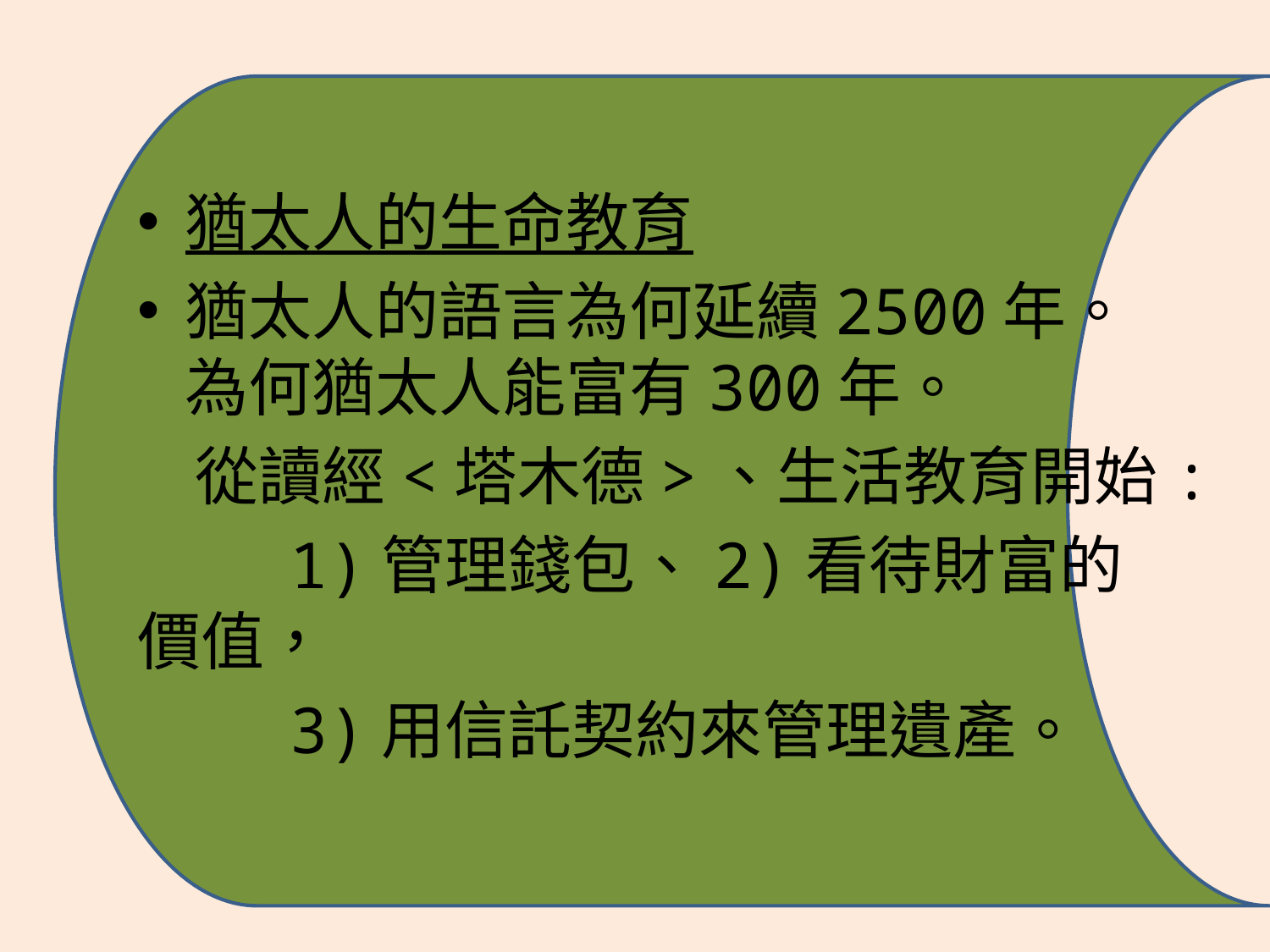

猶太人的生命教育
猶太人的語言為何延續2500年。為何猶太人能富有300年。
   從讀經<塔木德>、生活教育開始:
    1)管理錢包、2)看待財富的價值，
    3)用信託契約來管理遺產。